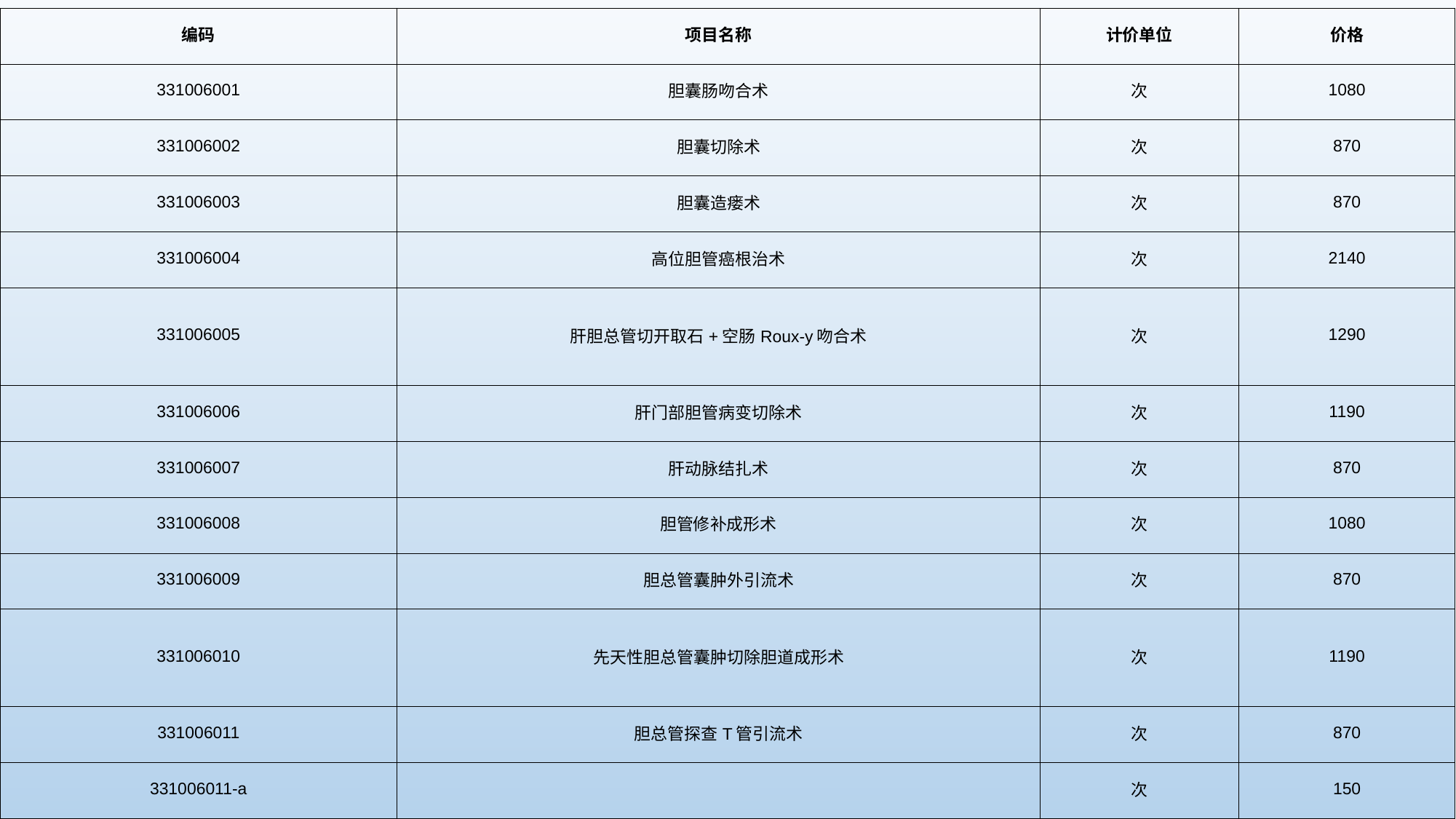

| 编码 | 项目名称 | 计价单位 | 价格 |
| --- | --- | --- | --- |
| 331006001 | 胆囊肠吻合术 | 次 | 1080 |
| 331006002 | 胆囊切除术 | 次 | 870 |
| 331006003 | 胆囊造瘘术 | 次 | 870 |
| 331006004 | 高位胆管癌根治术 | 次 | 2140 |
| 331006005 | 肝胆总管切开取石+空肠Roux-y吻合术 | 次 | 1290 |
| 331006006 | 肝门部胆管病变切除术 | 次 | 1190 |
| 331006007 | 肝动脉结扎术 | 次 | 870 |
| 331006008 | 胆管修补成形术 | 次 | 1080 |
| 331006009 | 胆总管囊肿外引流术 | 次 | 870 |
| 331006010 | 先天性胆总管囊肿切除胆道成形术 | 次 | 1190 |
| 331006011 | 胆总管探查T管引流术 | 次 | 870 |
| 331006011-a |  | 次 | 150 |